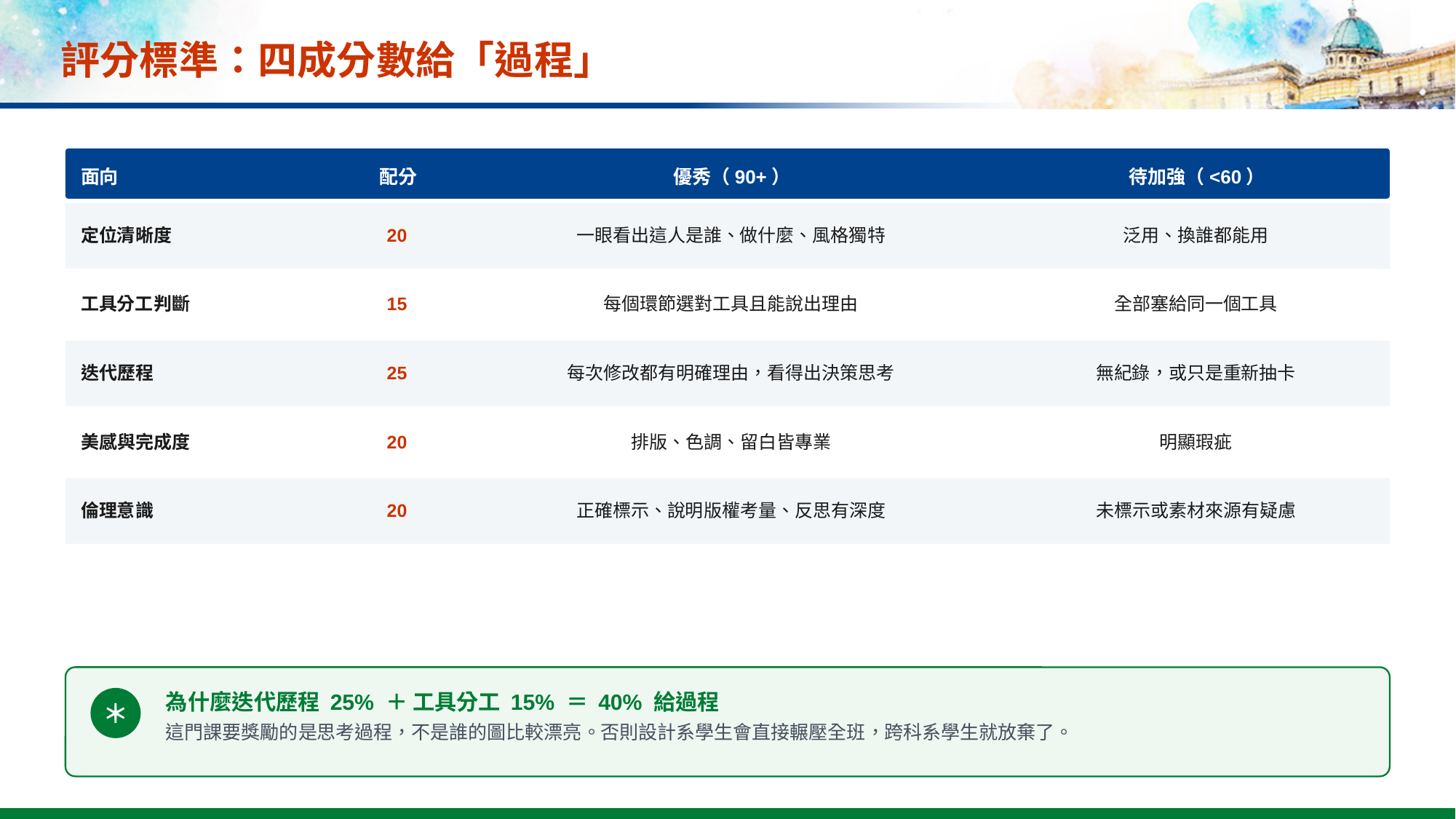

# 評分標準：四成分數給「過程」

面向
配分
優秀（90+）
待加強（<60）

定位清晰度
20
一眼看出這人是誰、做什麼、風格獨特
泛用、換誰都能用
工具分工判斷
15
每個環節選對工具且能說出理由
全部塞給同一個工具

迭代歷程
25
每次修改都有明確理由，看得出決策思考
無紀錄，或只是重新抽卡
美感與完成度
20
排版、色調、留白皆專業
明顯瑕疵

倫理意識
20
正確標示、說明版權考量、反思有深度
未標示或素材來源有疑慮

為什麼迭代歷程 25% ＋ 工具分工 15% ＝ 40% 給過程
＊
這門課要獎勵的是思考過程，不是誰的圖比較漂亮。否則設計系學生會直接輾壓全班，跨科系學生就放棄了。